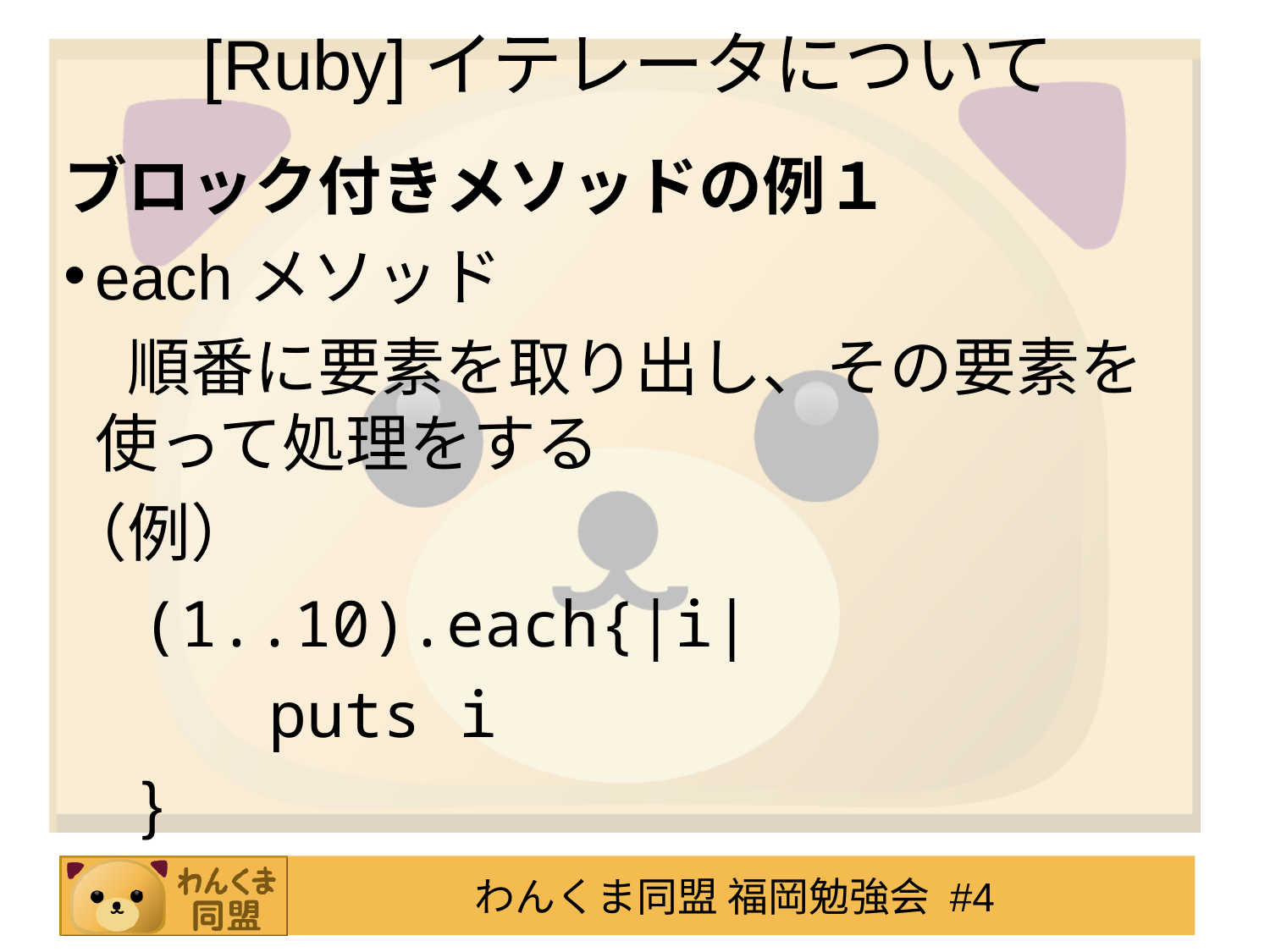

# [Ruby]イテレータについて
ブロック付きメソッドの例１
eachメソッド
　順番に要素を取り出し、その要素を使って処理をする
（例）
　(1..10).each{|i|
　　　puts i
　}